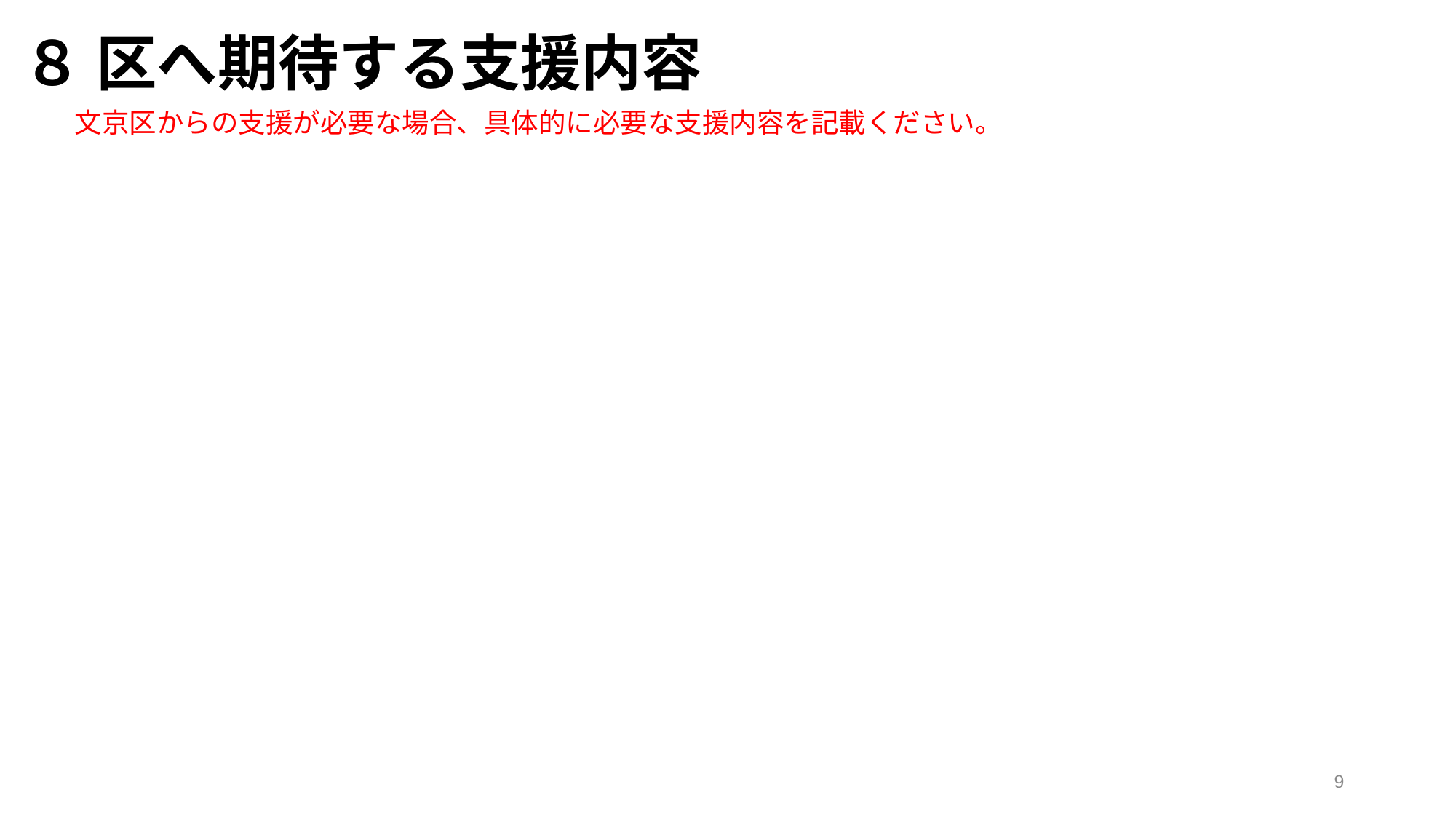

８ 区へ期待する支援内容
　文京区からの支援が必要な場合、具体的に必要な支援内容を記載ください。
9